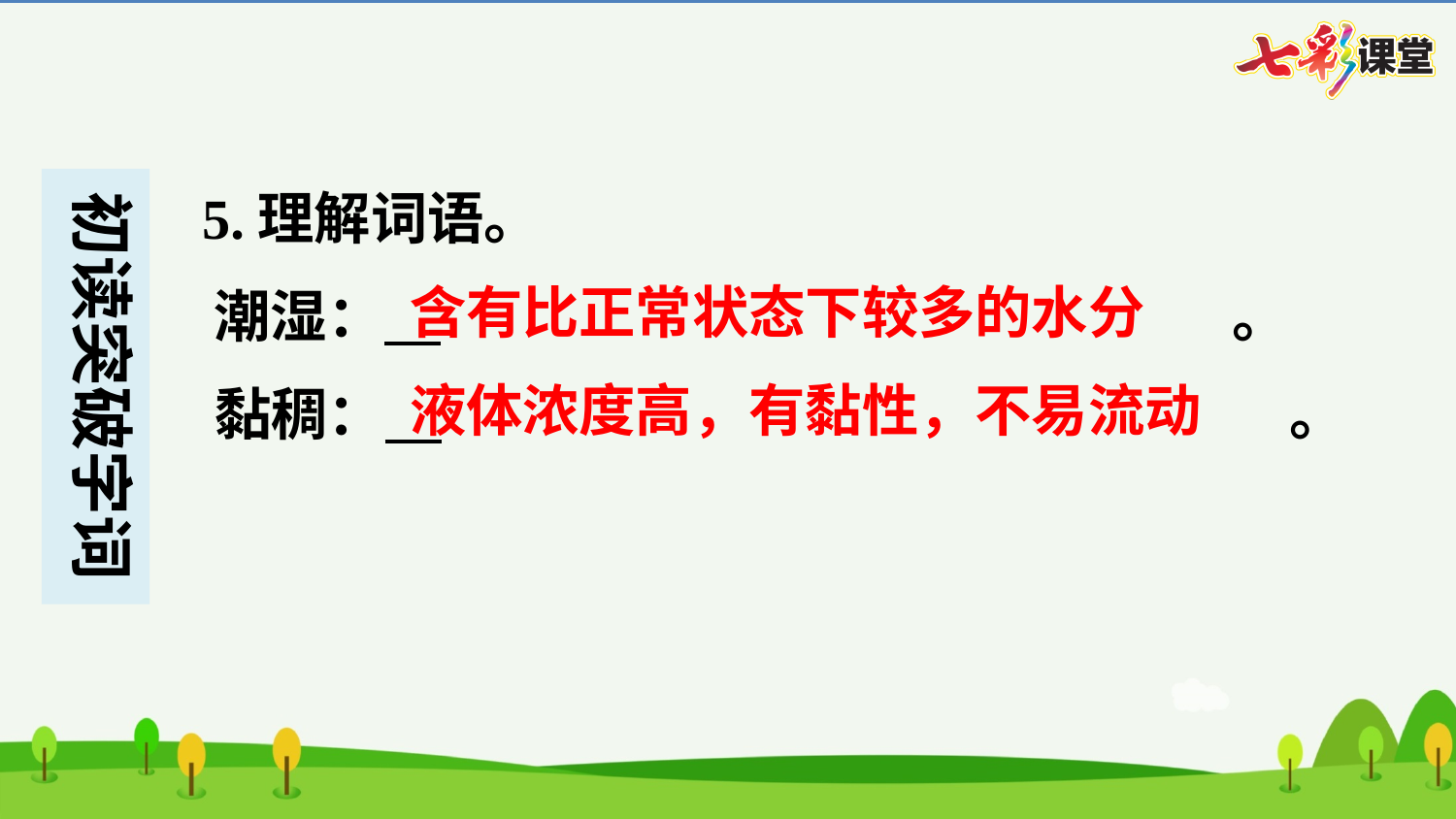

5.理解词语。
含有比正常状态下较多的水分
潮湿： 　含有比正常状态下较多的水分　。
液体浓度高，有黏性，不易流动
黏稠： 　液体浓度高，有黏性，不易流动　。